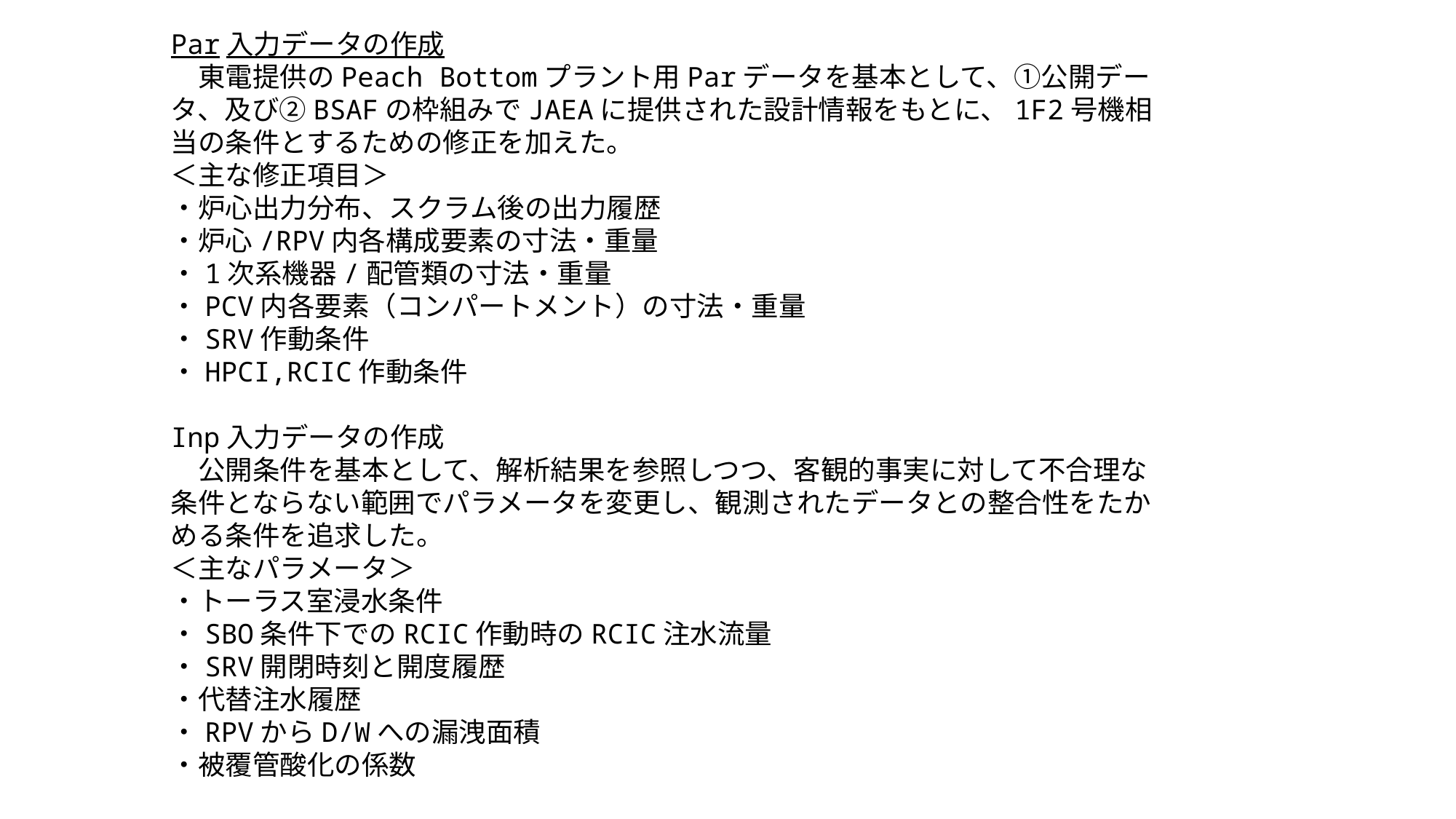

Par入力データの作成
　東電提供のPeach Bottomプラント用Parデータを基本として、①公開データ、及び②BSAFの枠組みでJAEAに提供された設計情報をもとに、1F2号機相当の条件とするための修正を加えた。
＜主な修正項目＞
・炉心出力分布、スクラム後の出力履歴
・炉心/RPV内各構成要素の寸法・重量
・1次系機器/配管類の寸法・重量
・PCV内各要素（コンパートメント）の寸法・重量
・SRV作動条件
・HPCI,RCIC作動条件

Inp入力データの作成
　公開条件を基本として、解析結果を参照しつつ、客観的事実に対して不合理な条件とならない範囲でパラメータを変更し、観測されたデータとの整合性をたかめる条件を追求した。
＜主なパラメータ＞
・トーラス室浸水条件
・SBO条件下でのRCIC作動時のRCIC注水流量
・SRV開閉時刻と開度履歴
・代替注水履歴
・RPVからD/Wへの漏洩面積
・被覆管酸化の係数